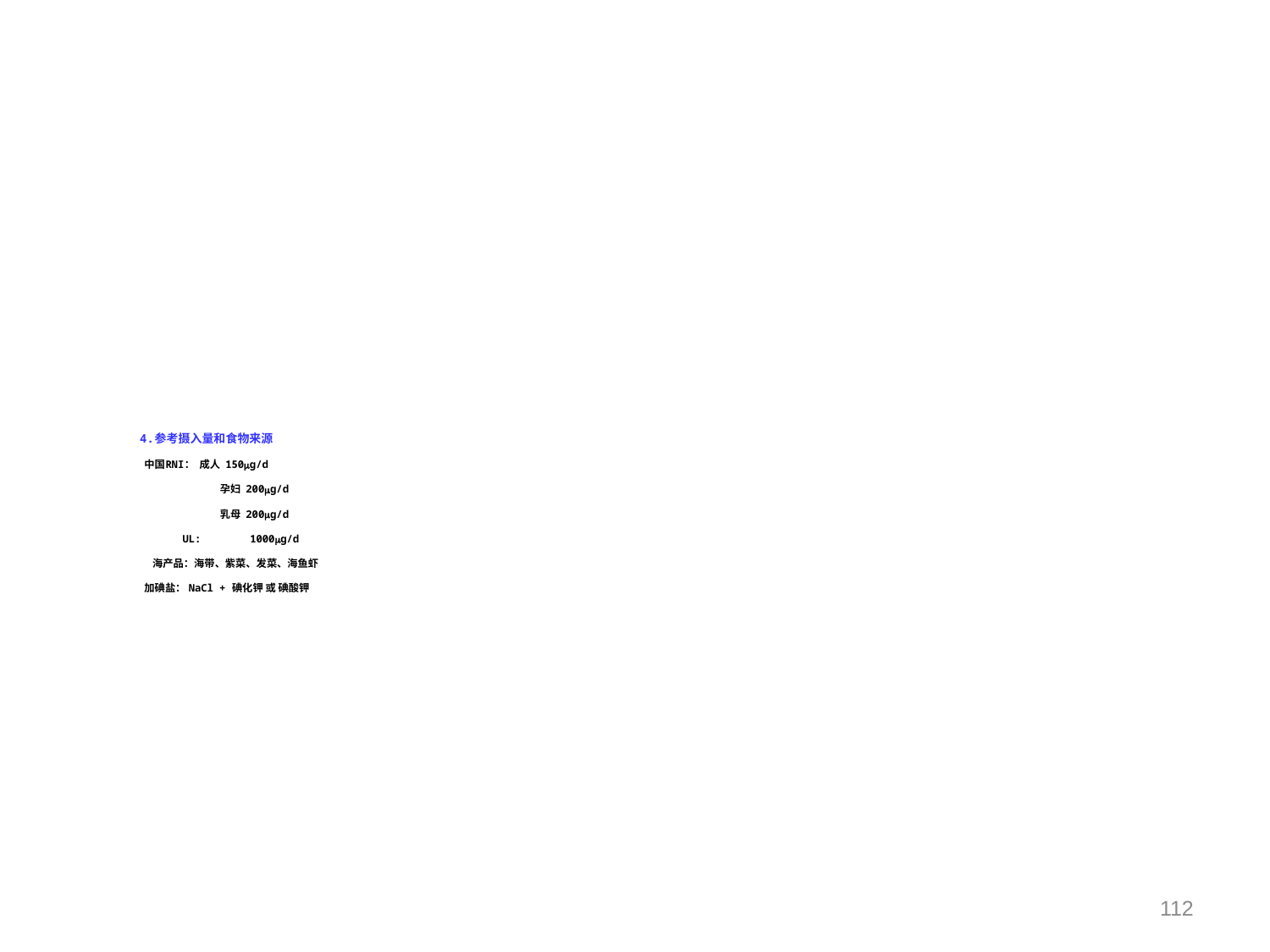

# 4.参考摄入量和食物来源 中国RNI：  成人  150μg/d 孕妇  200μg/d 乳母  200μg/d UL:        1000μg/d 海产品：海带、紫菜、发菜、海鱼虾 加碘盐： NaCl + 碘化钾 或 碘酸钾
112